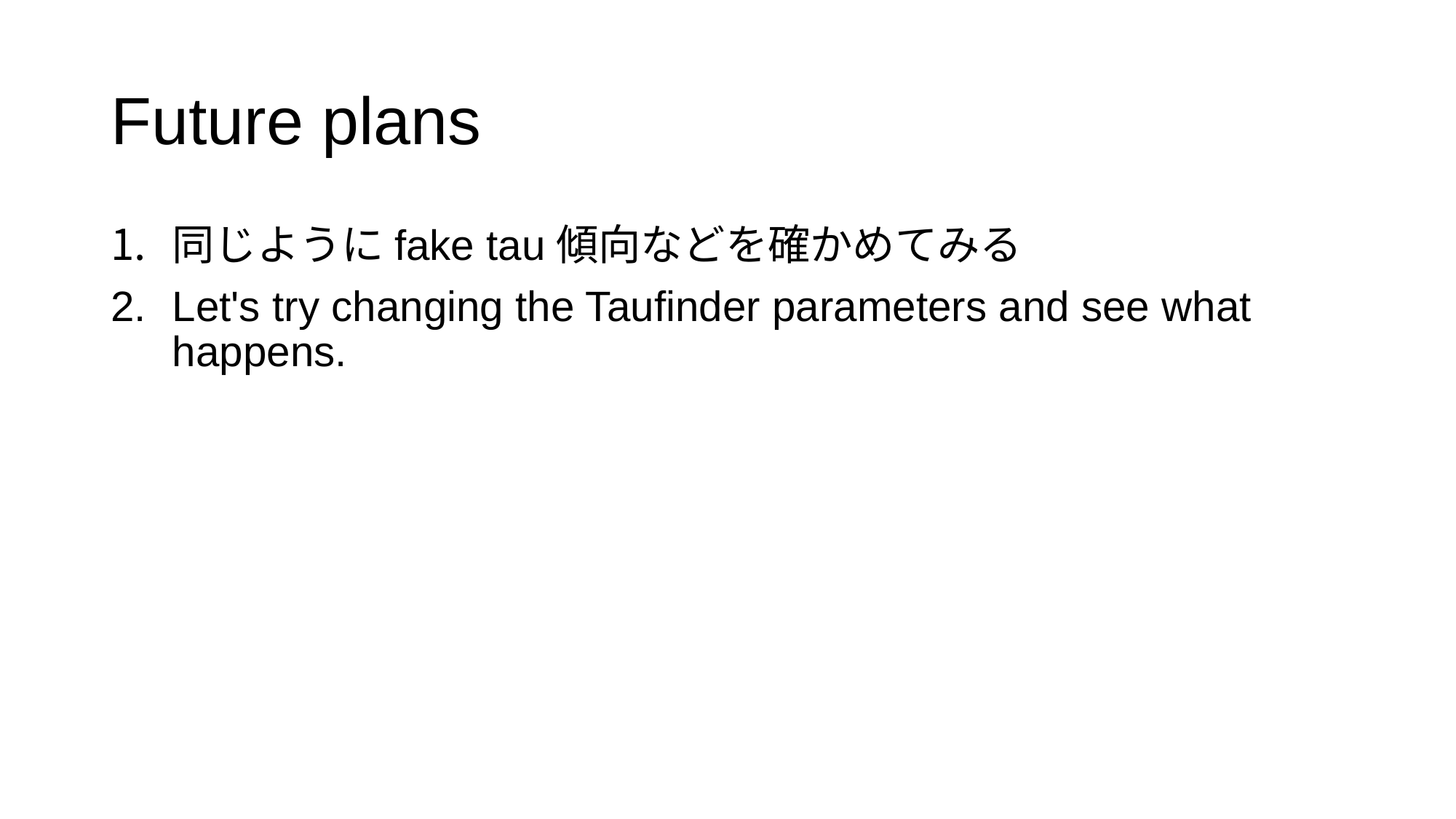

# Future plans
同じようにfake tau傾向などを確かめてみる
Let's try changing the Taufinder parameters and see what happens.